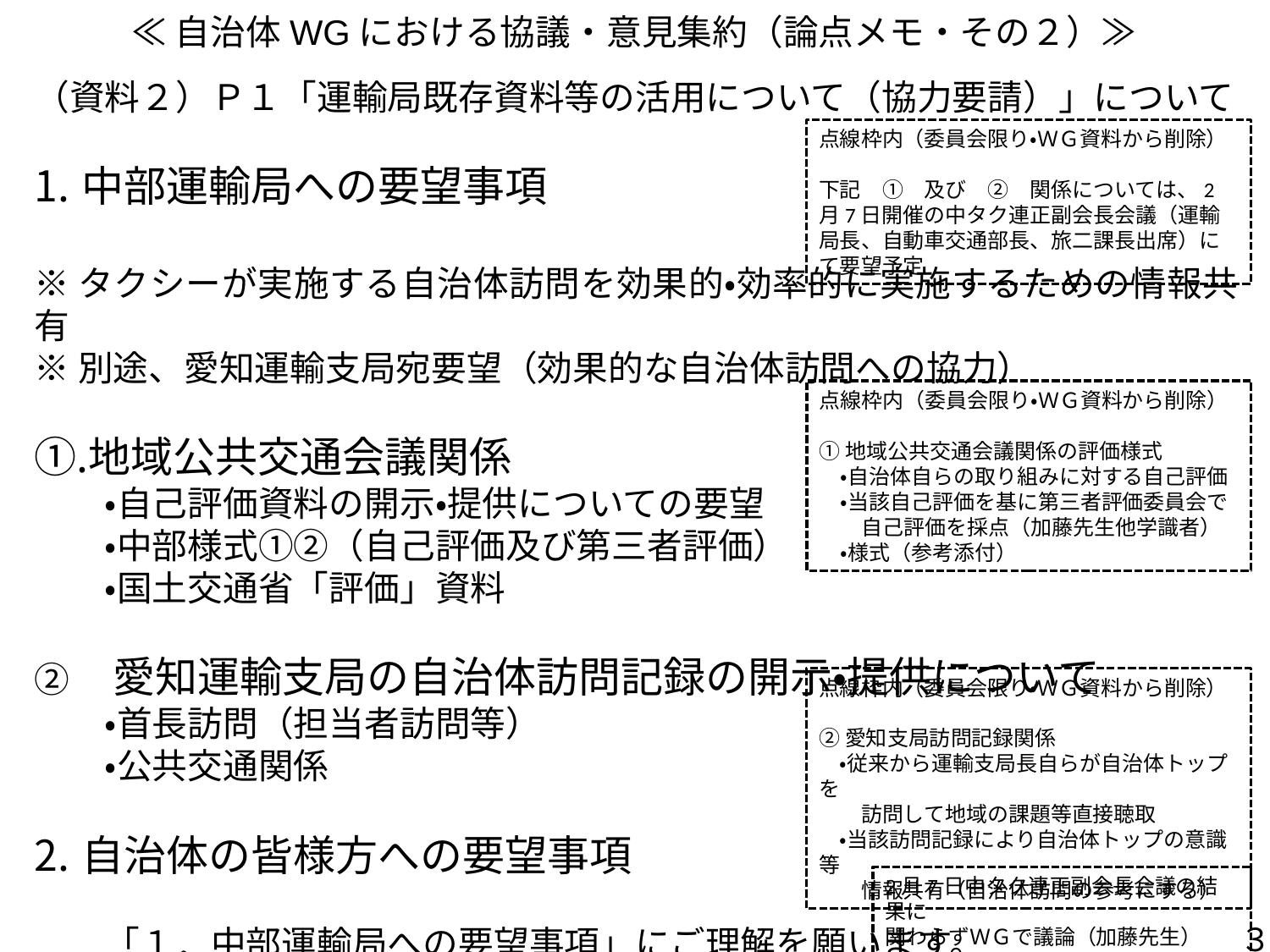

≪自治体WGにおける協議・意見集約（論点メモ・その２）≫
（資料２）Ｐ１「運輸局既存資料等の活用について（協力要請）」について

中部運輸局への要望事項

※タクシーが実施する自治体訪問を効果的・効率的に実施するための情報共有
※別途、愛知運輸支局宛要望（効果的な自治体訪問への協力）

地域公共交通会議関係
　　・自己評価資料の開示・提供についての要望
　　・中部様式①②（自己評価及び第三者評価）
　　・国土交通省「評価」資料

②　愛知運輸支局の自治体訪問記録の開示・提供について
　　・首長訪問（担当者訪問等）
　　・公共交通関係

自治体の皆様方への要望事項

　　「１．中部運輸局への要望事項」にご理解を願います。
点線枠内（委員会限り・ＷＧ資料から削除）

下記　①　及び　②　関係については、2月7日開催の中タク連正副会長会議（運輸局長、自動車交通部長、旅二課長出席）にて要望予定
点線枠内（委員会限り・ＷＧ資料から削除）

①地域公共交通会議関係の評価様式
　・自治体自らの取り組みに対する自己評価
　・当該自己評価を基に第三者評価委員会で
　　自己評価を採点（加藤先生他学識者）
　・様式（参考添付）
点線枠内（委員会限り・ＷＧ資料から削除）

②愛知支局訪問記録関係
　・従来から運輸支局長自らが自治体トップを
　　訪問して地域の課題等直接聴取
　・当該訪問記録により自治体トップの意識等
　　情報共有（自治体訪問の参考にする）
2月7日中タク連正副会長会議の結果に
関わらずＷＧで議論（加藤先生）
３